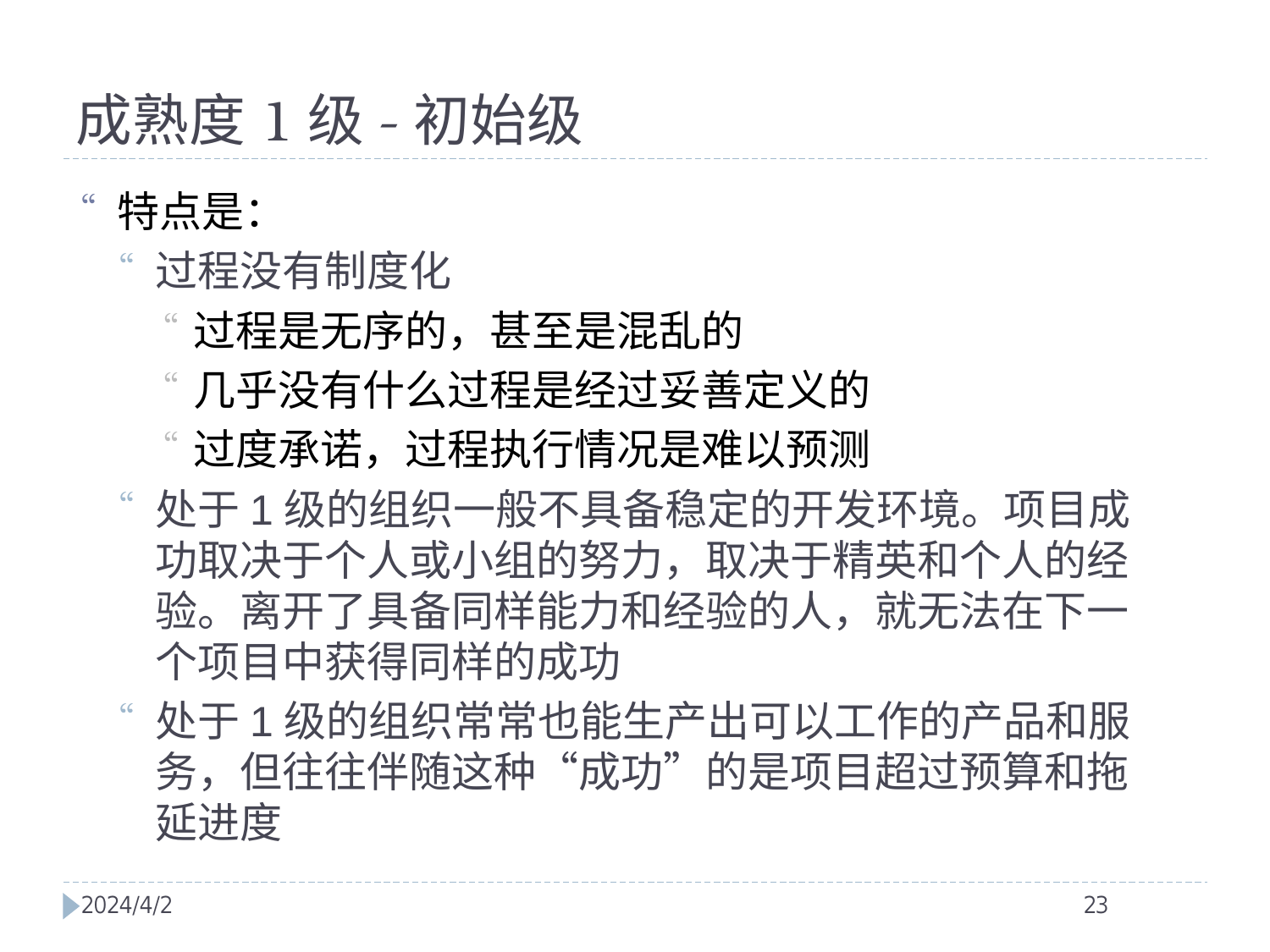

成熟度1级-初始级
特点是：
过程没有制度化
过程是无序的，甚至是混乱的
几乎没有什么过程是经过妥善定义的
过度承诺，过程执行情况是难以预测
处于1级的组织一般不具备稳定的开发环境。项目成功取决于个人或小组的努力，取决于精英和个人的经验。离开了具备同样能力和经验的人，就无法在下一个项目中获得同样的成功
处于1级的组织常常也能生产出可以工作的产品和服务，但往往伴随这种“成功”的是项目超过预算和拖延进度
2024/4/2
23